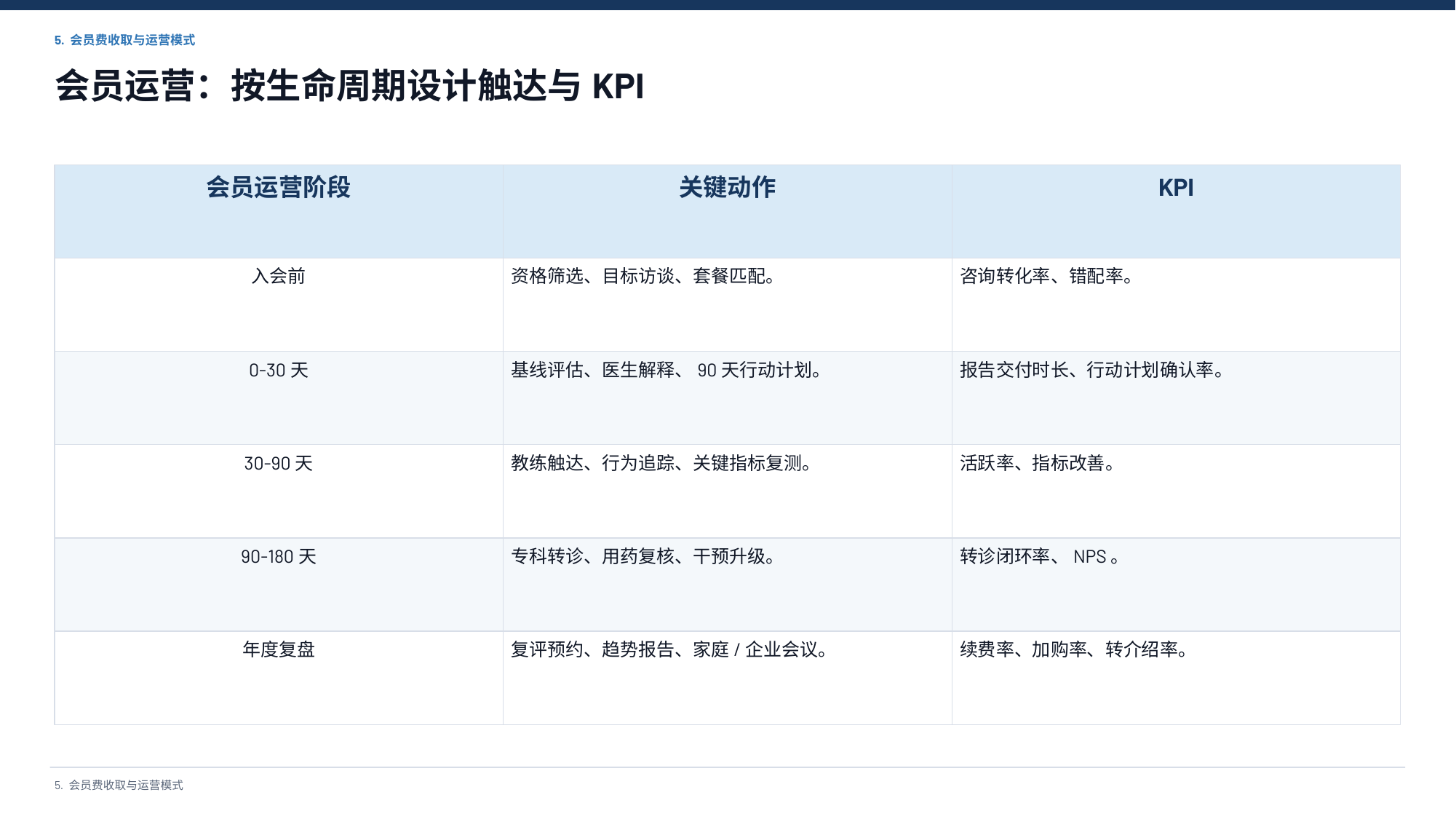

5. 会员费收取与运营模式
会员运营：按生命周期设计触达与KPI

会员运营阶段
关键动作
KPI

入会前
资格筛选、目标访谈、套餐匹配。
咨询转化率、错配率。

0-30天
基线评估、医生解释、90天行动计划。
报告交付时长、行动计划确认率。

30-90天
教练触达、行为追踪、关键指标复测。
活跃率、指标改善。

90-180天
专科转诊、用药复核、干预升级。
转诊闭环率、NPS。

年度复盘
复评预约、趋势报告、家庭/企业会议。
续费率、加购率、转介绍率。

5. 会员费收取与运营模式